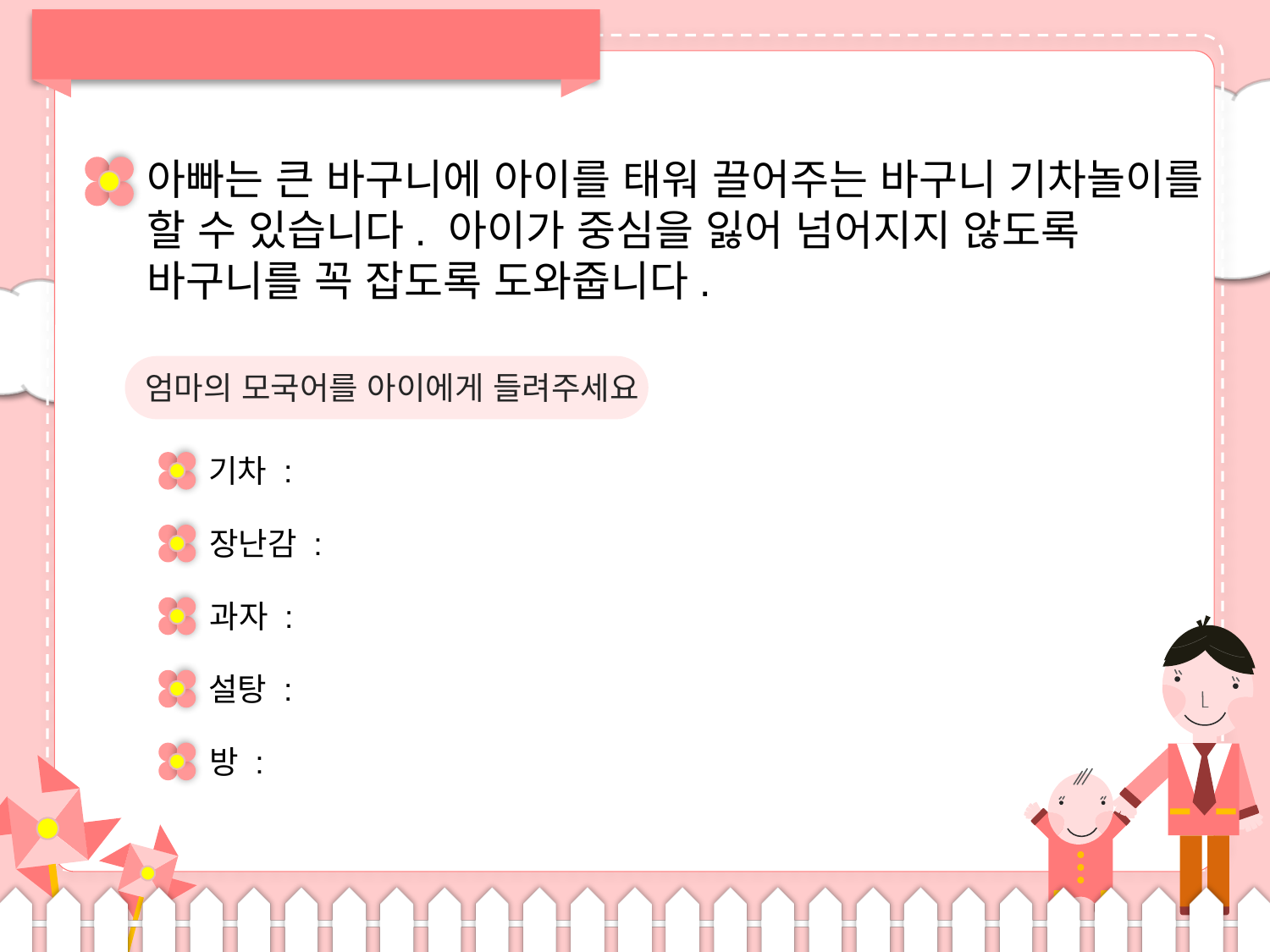

아빠는 큰 바구니에 아이를 태워 끌어주는 바구니 기차놀이를
할 수 있습니다. 아이가 중심을 잃어 넘어지지 않도록
바구니를 꼭 잡도록 도와줍니다.

엄마의 모국어를 아이에게 들려주세요
기차 :

장난감 :

과자 :

설탕 :

방 :